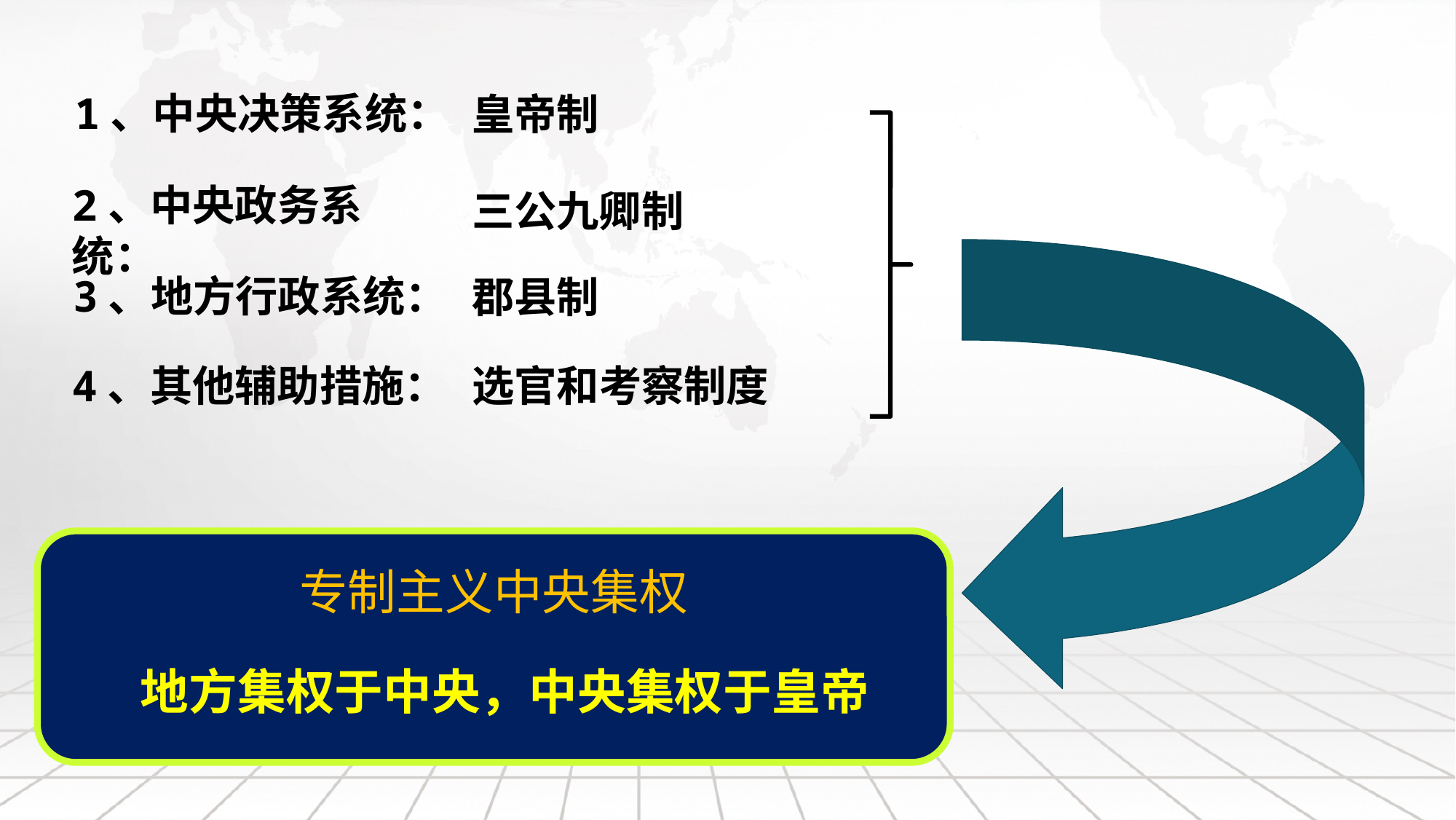

1、中央决策系统：
皇帝制

2、中央政务系统：
三公九卿制

3、地方行政系统：
郡县制
4、其他辅助措施：
选官和考察制度

专制主义中央集权
地方集权于中央，中央集权于皇帝